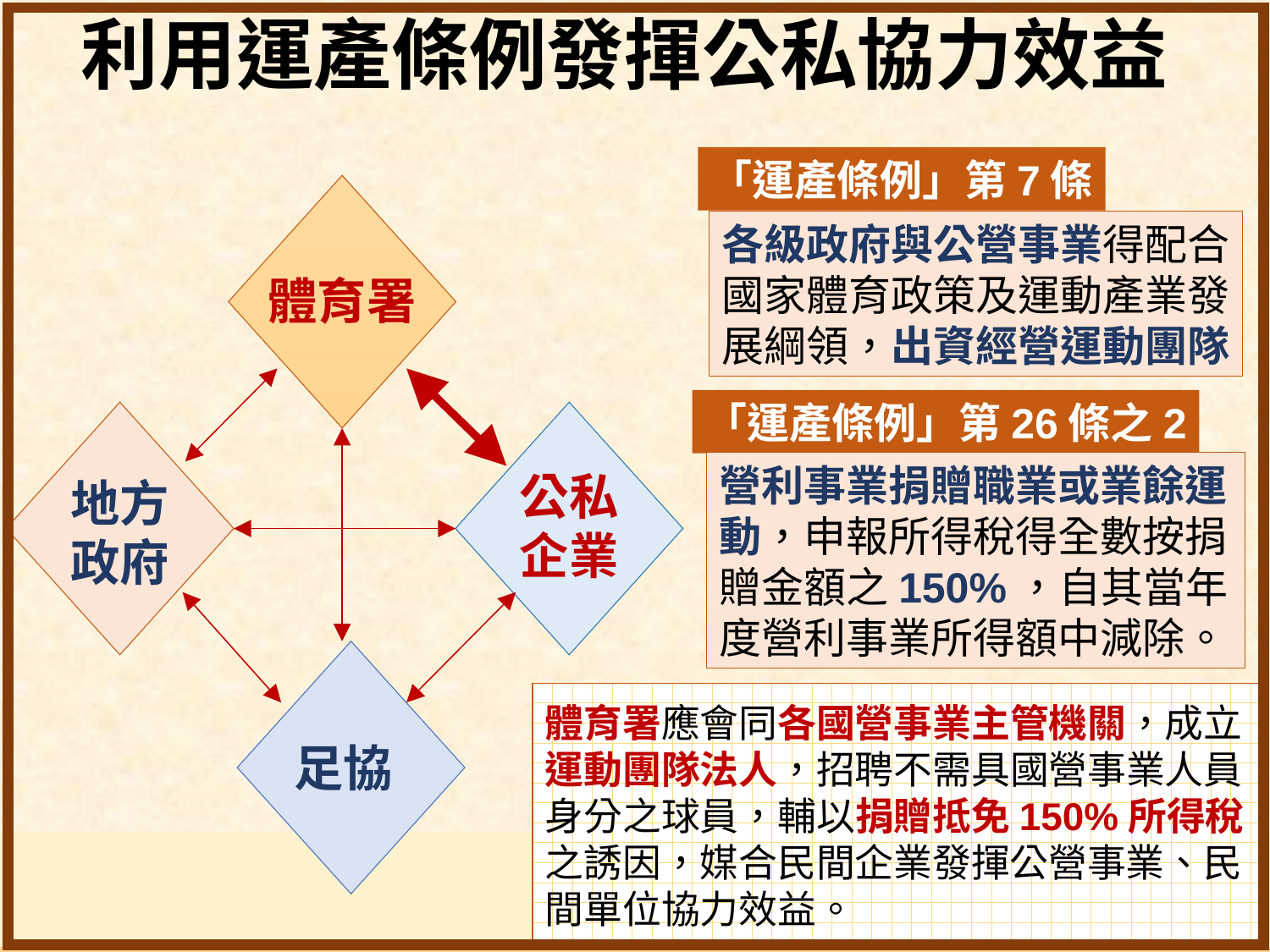

利用運產條例發揮公私協力效益
「運產條例」第7條

各級政府與公營事業得配合
國家體育政策及運動產業發
展綱領，出資經營運動團隊
體育署
「運產條例」第26條之2

營利事業捐贈職業或業餘運動，申報所得稅得全數按捐贈金額之150%，自其當年度營利事業所得額中減除。
公私
企業
地方
政府

體育署應會同各國營事業主管機關，成立運動團隊法人，招聘不需具國營事業人員身分之球員，輔以捐贈抵免150%所得稅之誘因，媒合民間企業發揮公營事業、民間單位協力效益。
足協